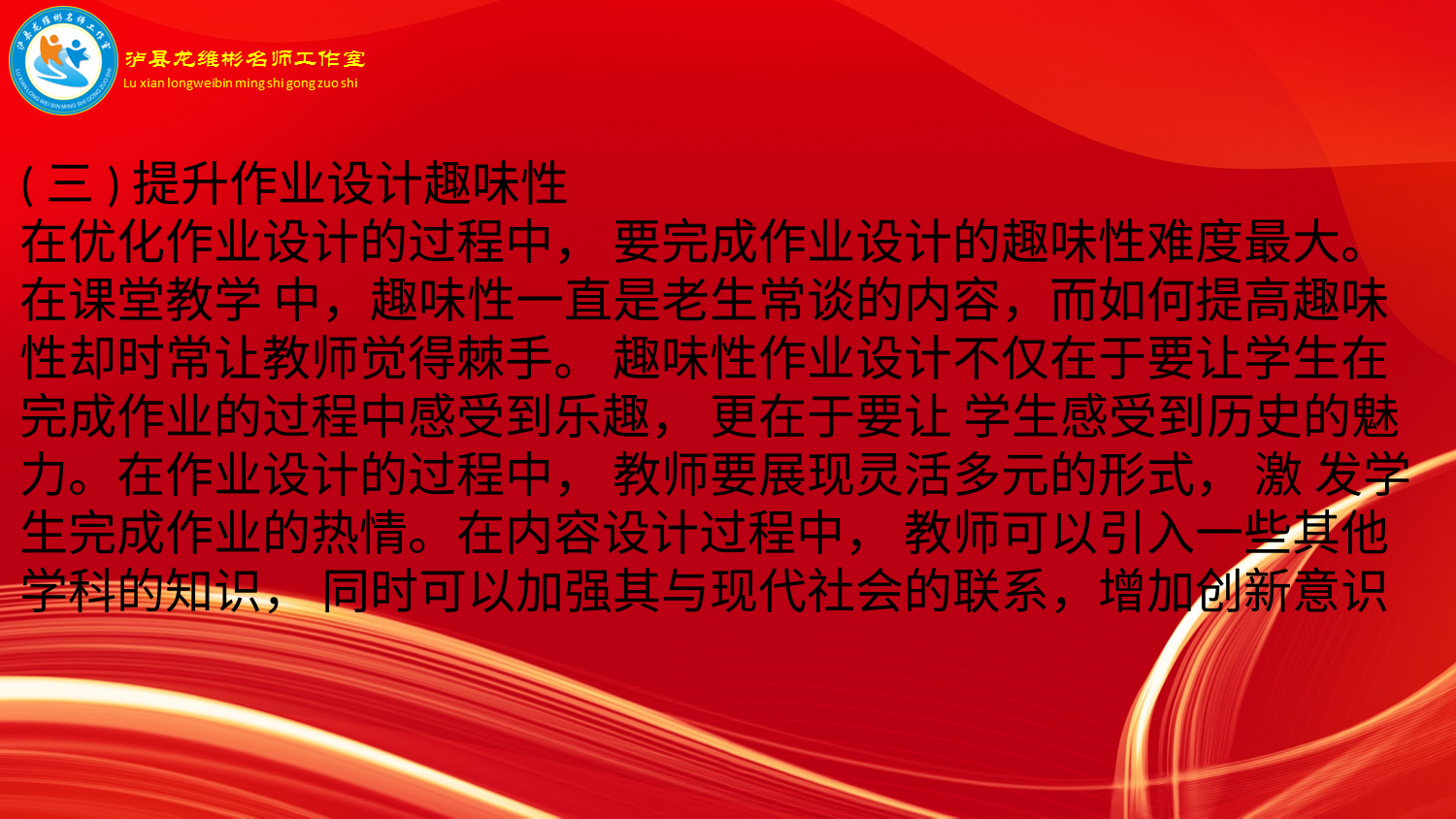

(三)提升作业设计趣味性
在优化作业设计的过程中， 要完成作业设计的趣味性难度最大。在课堂教学 中，趣味性一直是老生常谈的内容，而如何提高趣味性却时常让教师觉得棘手。 趣味性作业设计不仅在于要让学生在完成作业的过程中感受到乐趣， 更在于要让 学生感受到历史的魅力。在作业设计的过程中， 教师要展现灵活多元的形式， 激 发学生完成作业的热情。在内容设计过程中， 教师可以引入一些其他学科的知识， 同时可以加强其与现代社会的联系，增加创新意识